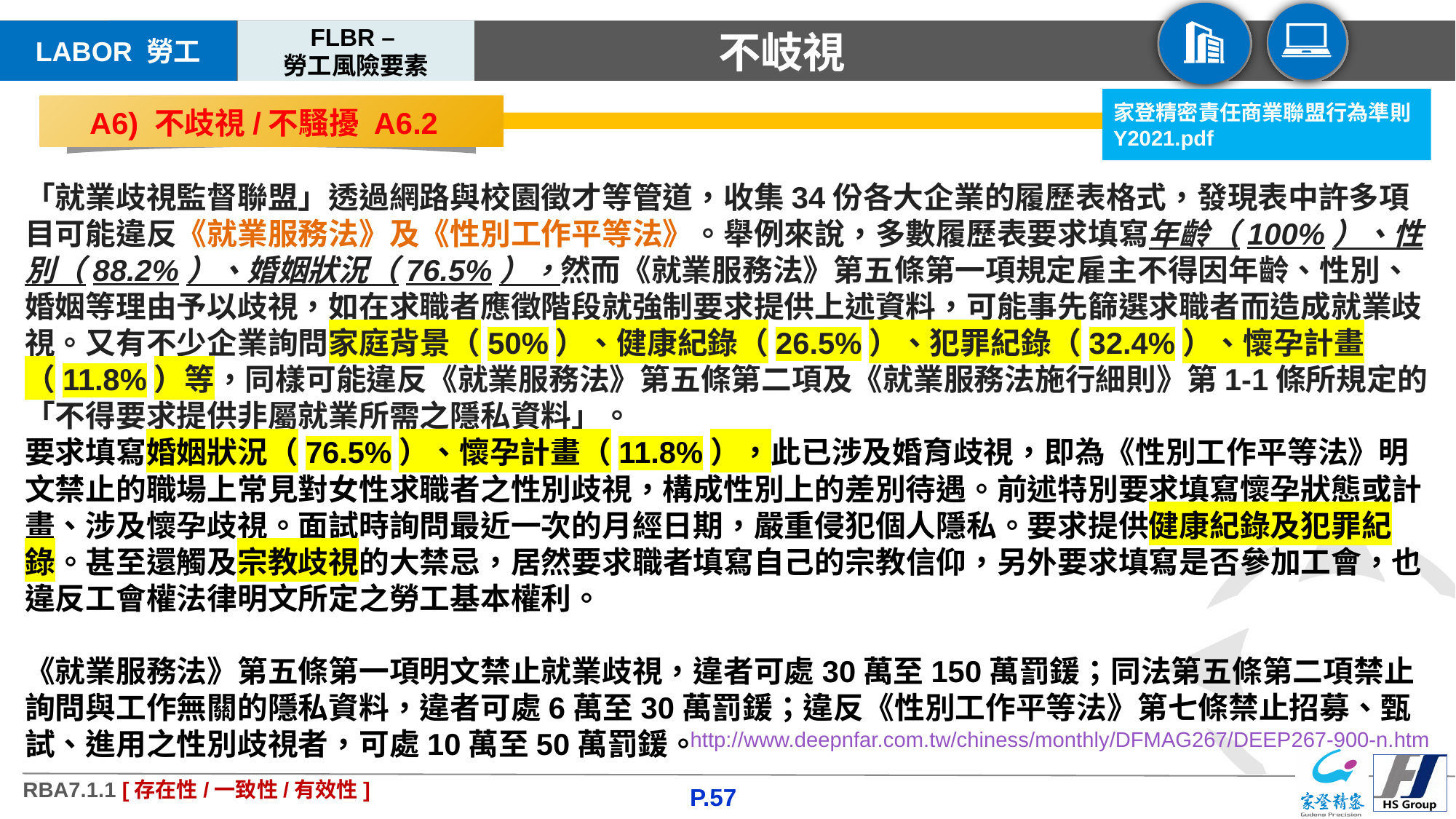

FLBR –
勞工風險要素
LABOR 勞工
# 不岐視
家登精密責任商業聯盟行為準則Y2021.pdf

A6) 不歧視/不騷擾 A6.2

「就業歧視監督聯盟」透過網路與校園徵才等管道，收集34份各大企業的履歷表格式，發現表中許多項目可能違反《就業服務法》及《性別工作平等法》。舉例來說，多數履歷表要求填寫年齡（100%）、性別（88.2%）、婚姻狀況（76.5%），然而《就業服務法》第五條第一項規定雇主不得因年齡、性別、婚姻等理由予以歧視，如在求職者應徵階段就強制要求提供上述資料，可能事先篩選求職者而造成就業歧視。又有不少企業詢問家庭背景（50%）、健康紀錄（26.5%）、犯罪紀錄（32.4%）、懷孕計畫（11.8%）等，同樣可能違反《就業服務法》第五條第二項及《就業服務法施行細則》第1-1條所規定的「不得要求提供非屬就業所需之隱私資料」。
要求填寫婚姻狀況（76.5%）、懷孕計畫（11.8%），此已涉及婚育歧視，即為《性別工作平等法》明文禁止的職場上常見對女性求職者之性別歧視，構成性別上的差別待遇。前述特別要求填寫懷孕狀態或計畫、涉及懷孕歧視。面試時詢問最近一次的月經日期，嚴重侵犯個人隱私。要求提供健康紀錄及犯罪紀錄。甚至還觸及宗教歧視的大禁忌，居然要求職者填寫自己的宗教信仰，另外要求填寫是否參加工會，也違反工會權法律明文所定之勞工基本權利。

《就業服務法》第五條第一項明文禁止就業歧視，違者可處30萬至150萬罰鍰；同法第五條第二項禁止詢問與工作無關的隱私資料，違者可處6萬至30萬罰鍰；違反《性別工作平等法》第七條禁止招募、甄試、進用之性別歧視者，可處10萬至50萬罰鍰。
http://www.deepnfar.com.tw/chiness/monthly/DFMAG267/DEEP267-900-n.htm